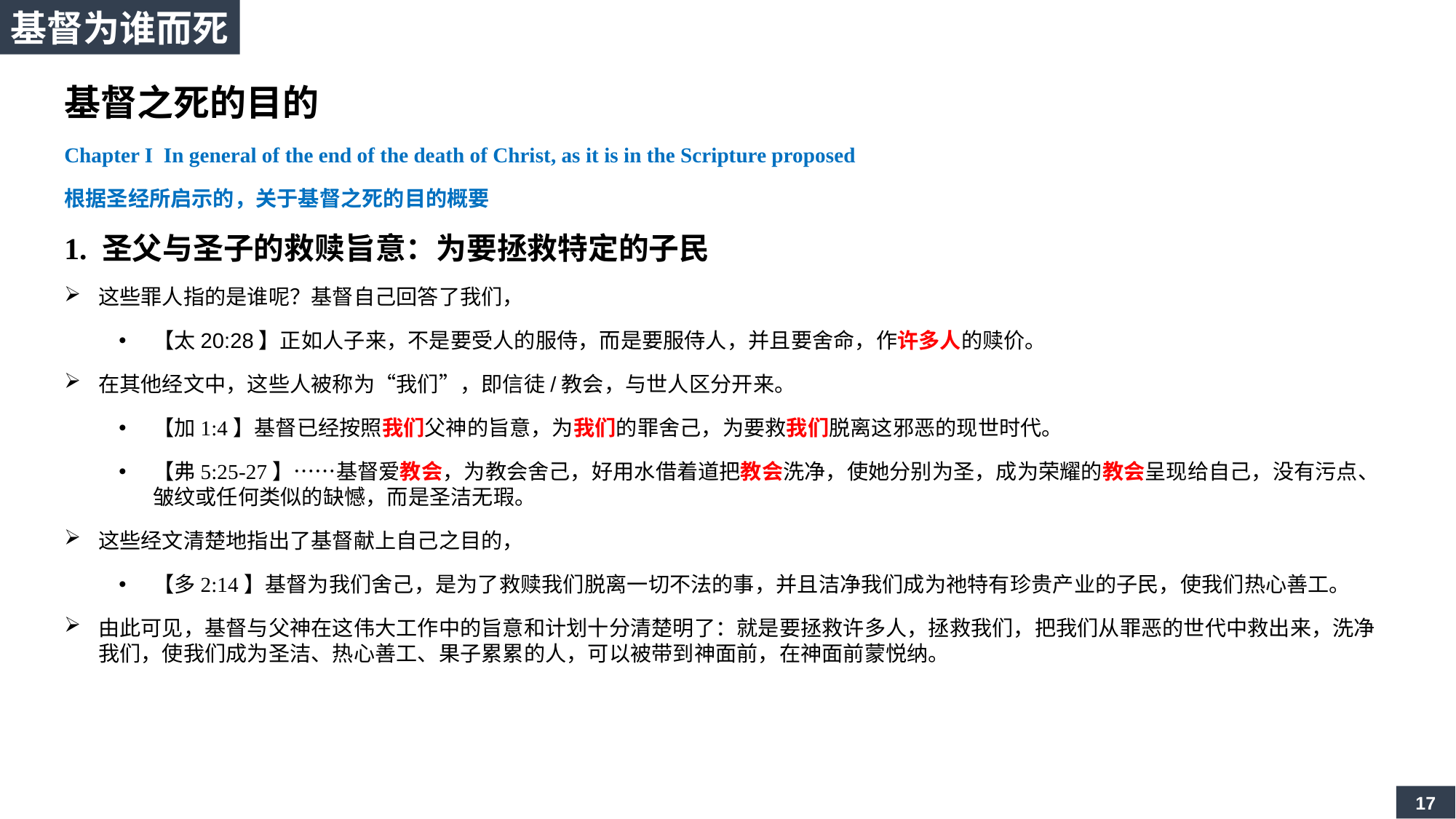

基督为谁而死
基督之死的目的
Chapter I  In general of the end of the death of Christ, as it is in the Scripture proposed
根据圣经所启示的，关于基督之死的目的概要
1. 圣父与圣子的救赎旨意：为要拯救特定的子民
这些罪人指的是谁呢？基督自己回答了我们，
【太20:28】正如人子来，不是要受人的服侍，而是要服侍人，并且要舍命，作许多人的赎价。
在其他经文中，这些人被称为“我们”，即信徒/教会，与世人区分开来。
【加1:4】基督已经按照我们父神的旨意，为我们的罪舍己，为要救我们脱离这邪恶的现世时代。
【弗5:25-27】……基督爱教会，为教会舍己，好用水借着道把教会洗净，使她分别为圣，成为荣耀的教会呈现给自己，没有污点、皱纹或任何类似的缺憾，而是圣洁无瑕。
这些经文清楚地指出了基督献上自己之目的，
【多2:14】基督为我们舍己，是为了救赎我们脱离一切不法的事，并且洁净我们成为祂特有珍贵产业的子民，使我们热心善工。
由此可见，基督与父神在这伟大工作中的旨意和计划十分清楚明了：就是要拯救许多人，拯救我们，把我们从罪恶的世代中救出来，洗净我们，使我们成为圣洁、热心善工、果子累累的人，可以被带到神面前，在神面前蒙悦纳。
17